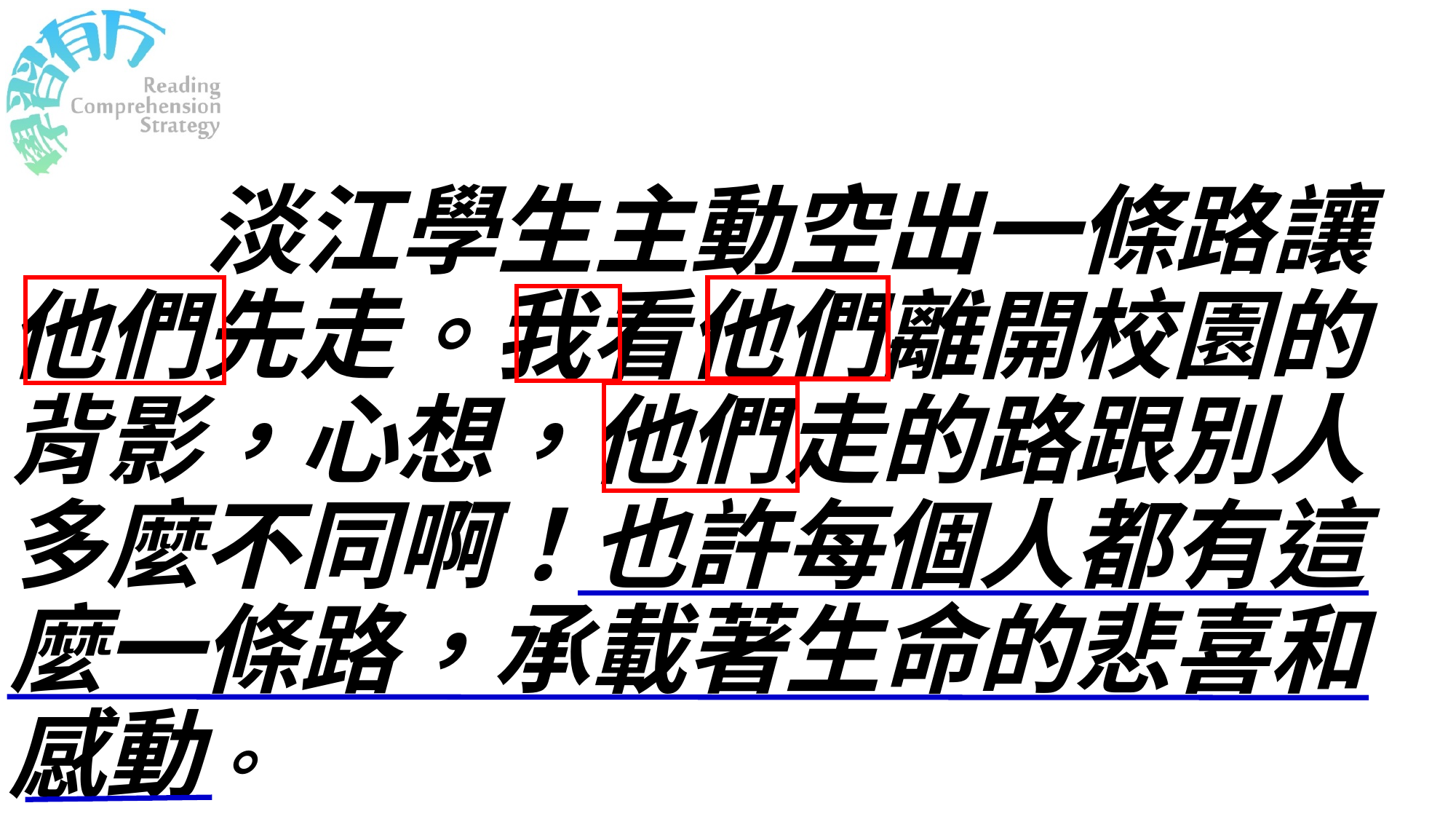

#
           淡江學生主動空出一條路讓他們先走。我看他們離開校園的背影，心想，他們走的路跟別人多麼不同啊！也許每個人都有這麼一條路，承載著生命的悲喜和感動。